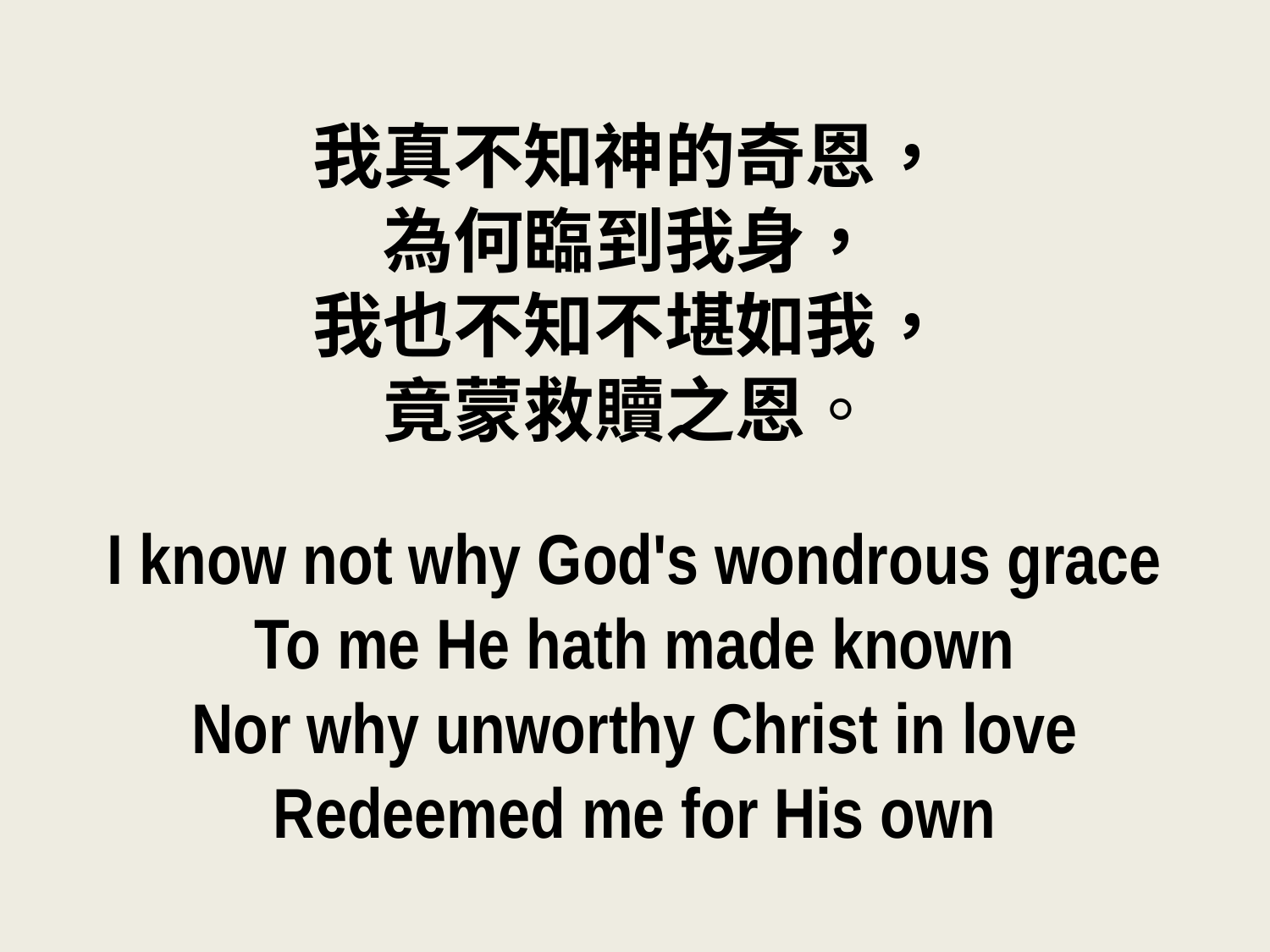

我真不知神的奇恩，
為何臨到我身，
我也不知不堪如我，
竟蒙救贖之恩。
I know not why God's wondrous grace
To me He hath made known
Nor why unworthy Christ in love
Redeemed me for His own